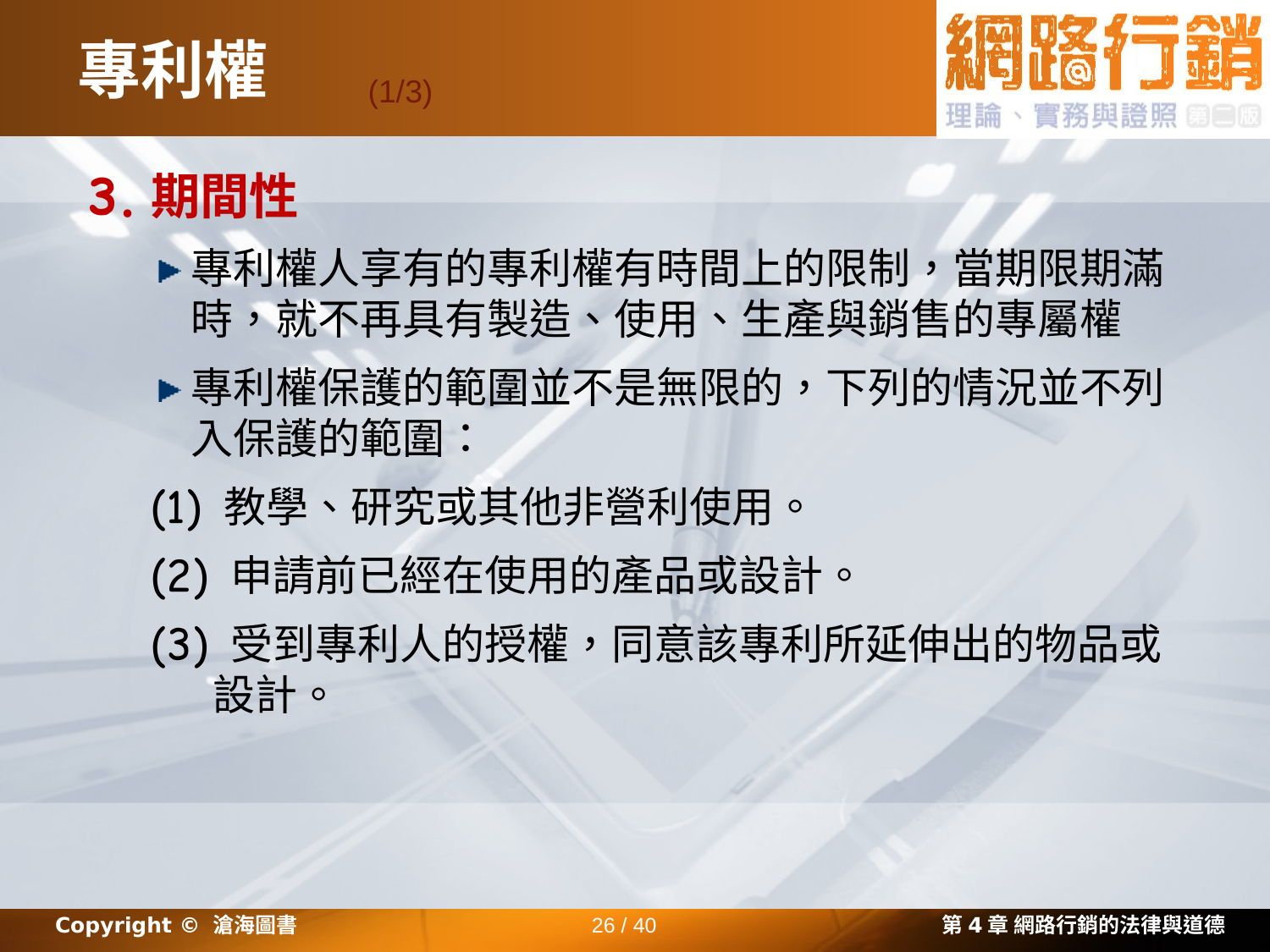

# 專利權
(1/3)
3.期間性
專利權人享有的專利權有時間上的限制，當期限期滿時，就不再具有製造、使用、生產與銷售的專屬權
專利權保護的範圍並不是無限的，下列的情況並不列入保護的範圍：
(1) 教學、研究或其他非營利使用。
(2) 申請前已經在使用的產品或設計。
(3) 受到專利人的授權，同意該專利所延伸出的物品或設計。
Copyright © 滄海圖書
26 / 40
第4章 網路行銷的法律與道德